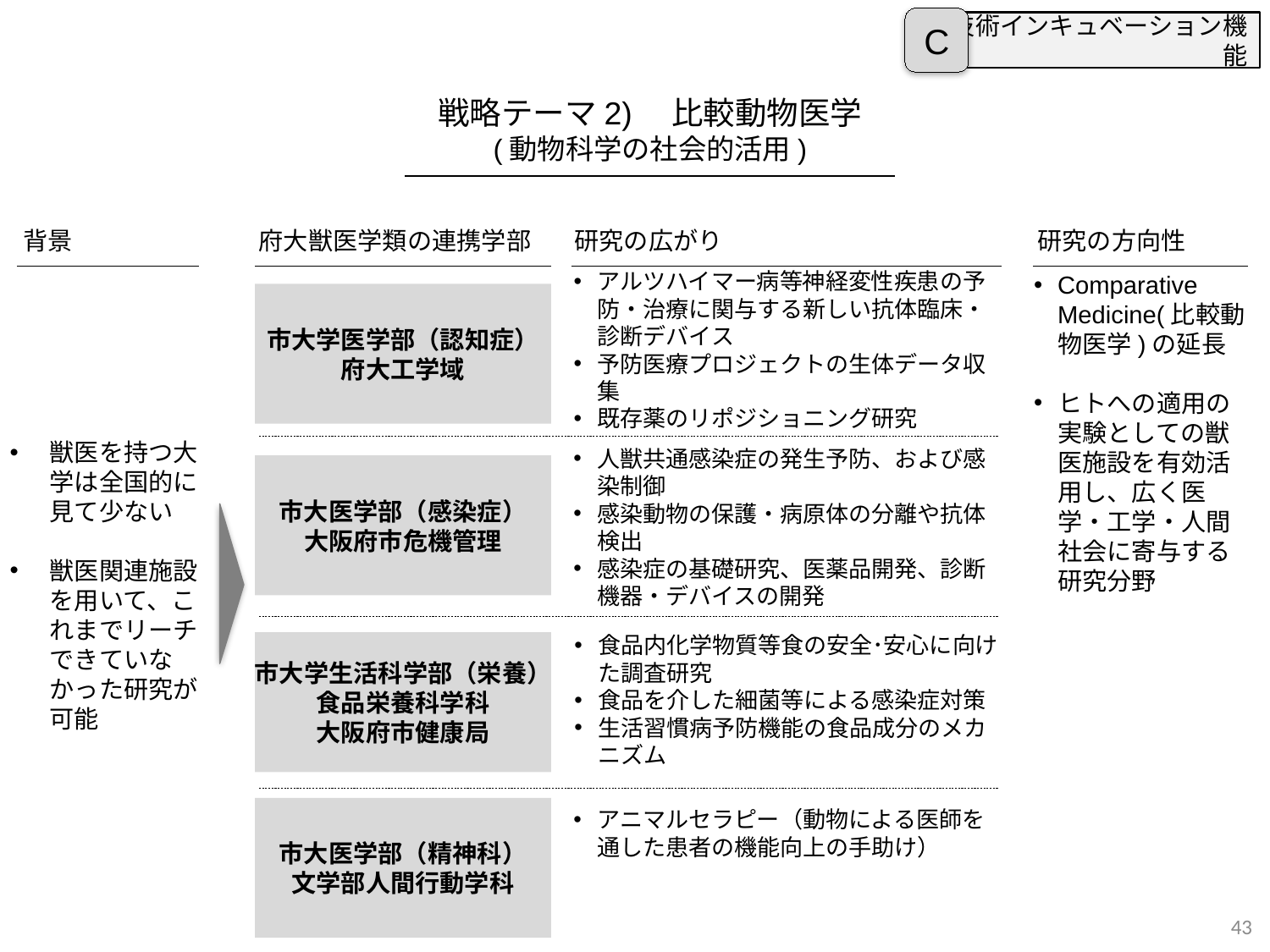

C
技術インキュベーション機能
# 戦略テーマ2)　比較動物医学 (動物科学の社会的活用)
背景
府大獣医学類の連携学部
研究の広がり
研究の方向性
Comparative Medicine(比較動物医学)の延長

ヒトへの適用の実験としての獣医施設を有効活用し、広く医学・工学・人間社会に寄与する研究分野
市大学医学部（認知症）
府大工学域
アルツハイマー病等神経変性疾患の予防・治療に関与する新しい抗体臨床・診断デバイス
予防医療プロジェクトの生体データ収集
既存薬のリポジショニング研究
獣医を持つ大学は全国的に見て少ない

獣医関連施設を用いて、これまでリーチできていなかった研究が可能
人獣共通感染症の発生予防、および感染制御
感染動物の保護・病原体の分離や抗体検出
感染症の基礎研究、医薬品開発、診断機器・デバイスの開発
市大医学部（感染症）
大阪府市危機管理

食品内化学物質等食の安全･安心に向けた調査研究
食品を介した細菌等による感染症対策
生活習慣病予防機能の食品成分のメカニズム
市大学生活科学部（栄養）
食品栄養科学科
大阪府市健康局
アニマルセラピー（動物による医師を通した患者の機能向上の手助け）
市大医学部（精神科）
文学部人間行動学科
43